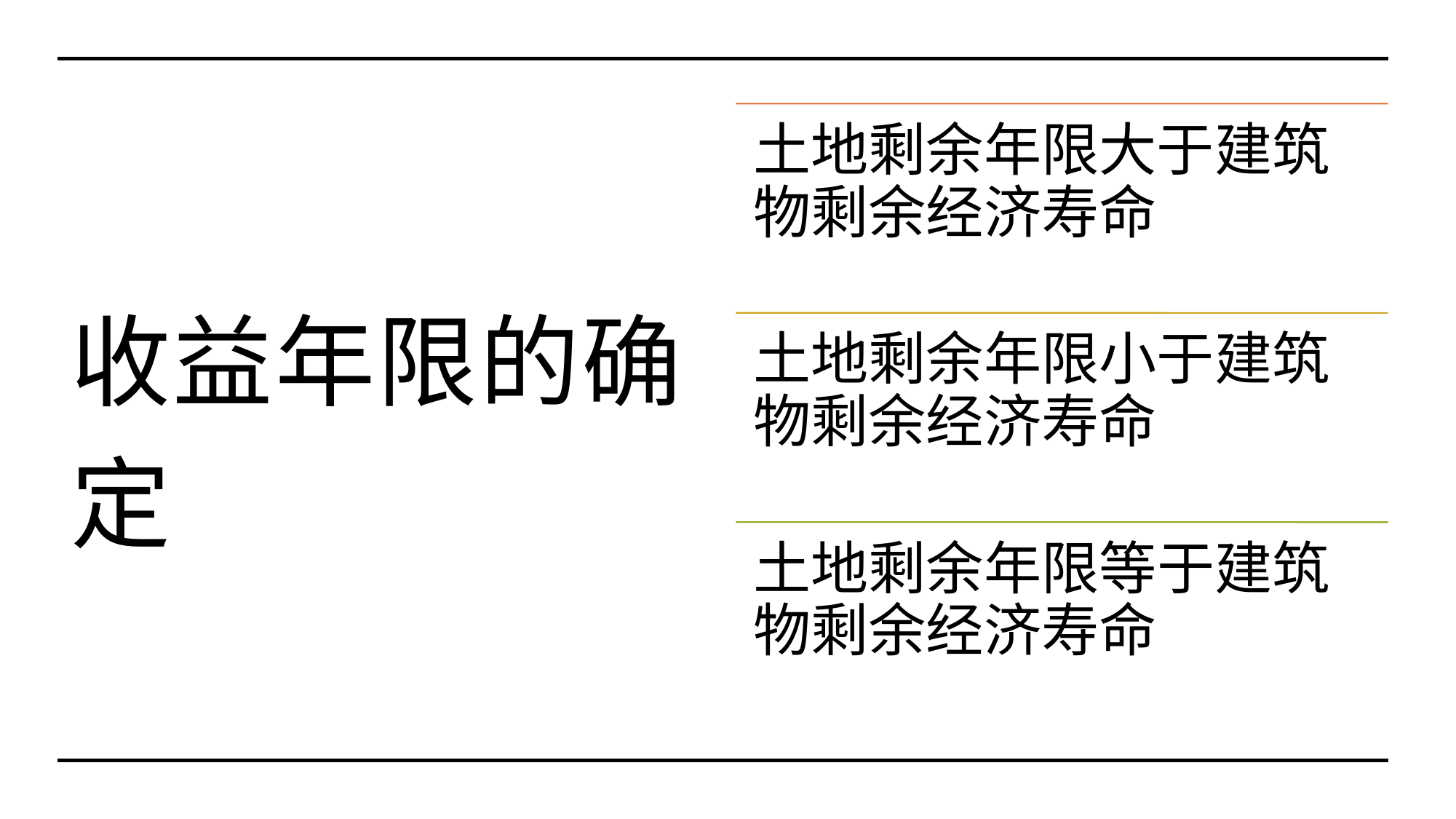

土地剩余年限大于建筑物剩余经济寿命
土地剩余年限小于建筑物剩余经济寿命
土地剩余年限等于建筑物剩余经济寿命
# 收益年限的确定